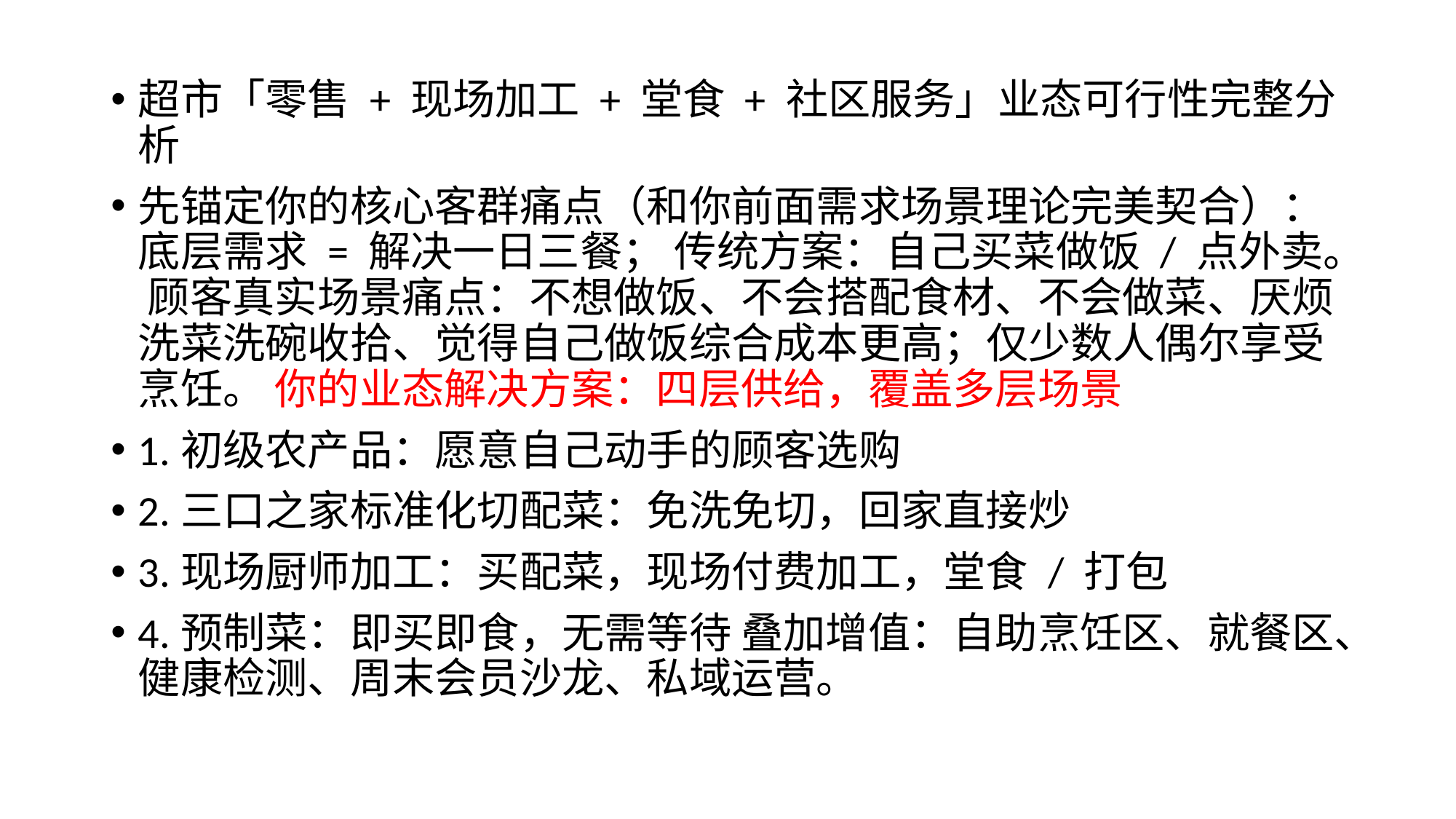

超市「零售 + 现场加工 + 堂食 + 社区服务」业态可行性完整分析
先锚定你的核心客群痛点（和你前面需求场景理论完美契合）： 底层需求 = 解决一日三餐； 传统方案：自己买菜做饭 / 点外卖。 顾客真实场景痛点：不想做饭、不会搭配食材、不会做菜、厌烦洗菜洗碗收拾、觉得自己做饭综合成本更高；仅少数人偶尔享受烹饪。 你的业态解决方案：四层供给，覆盖多层场景
1.初级农产品：愿意自己动手的顾客选购
2.三口之家标准化切配菜：免洗免切，回家直接炒
3.现场厨师加工：买配菜，现场付费加工，堂食 / 打包
4.预制菜：即买即食，无需等待 叠加增值：自助烹饪区、就餐区、健康检测、周末会员沙龙、私域运营。